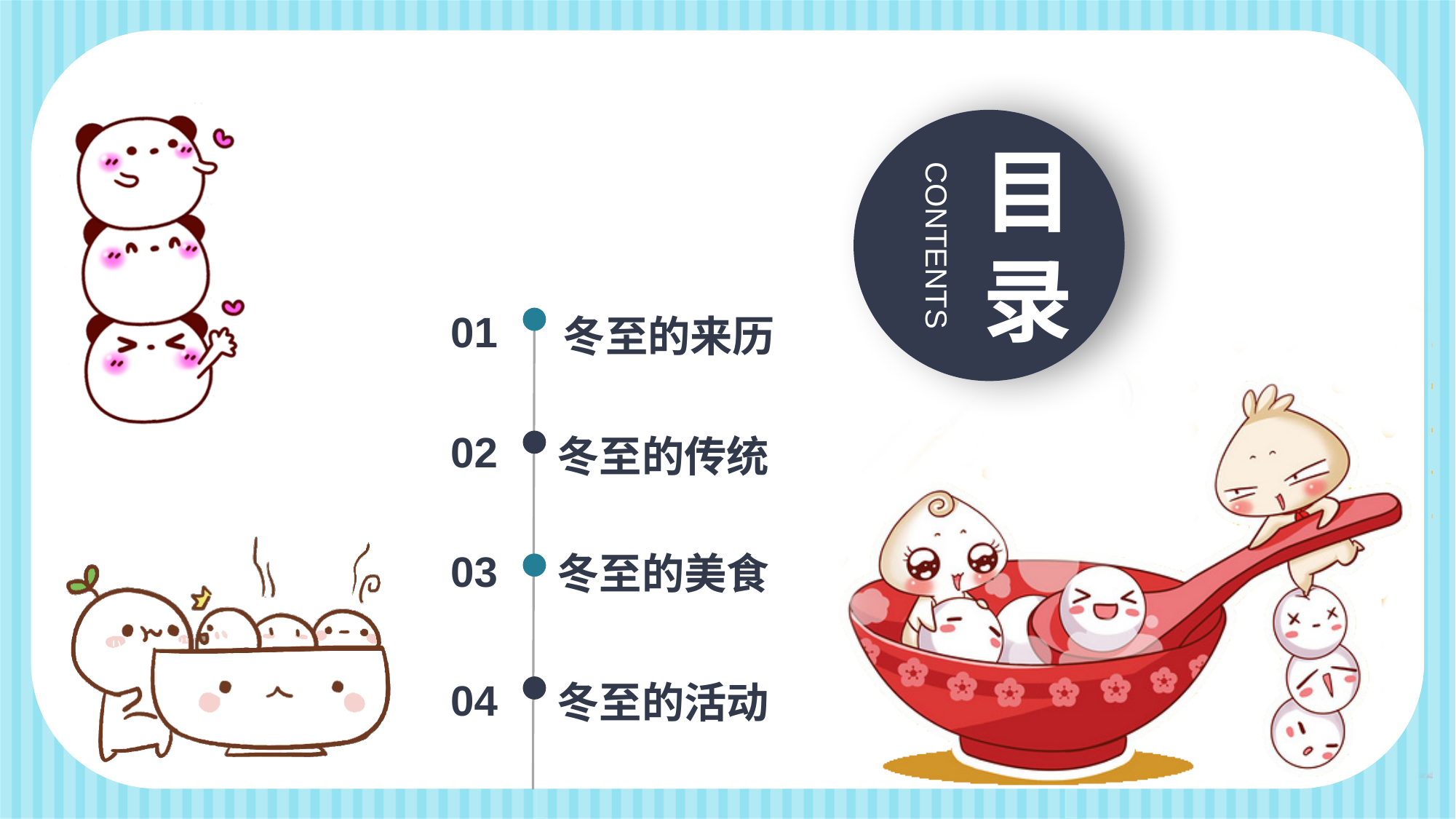

目
录
CONTENTS
冬至的来历
01

冬至的传统
02

冬至的美食
03

冬至的活动
04